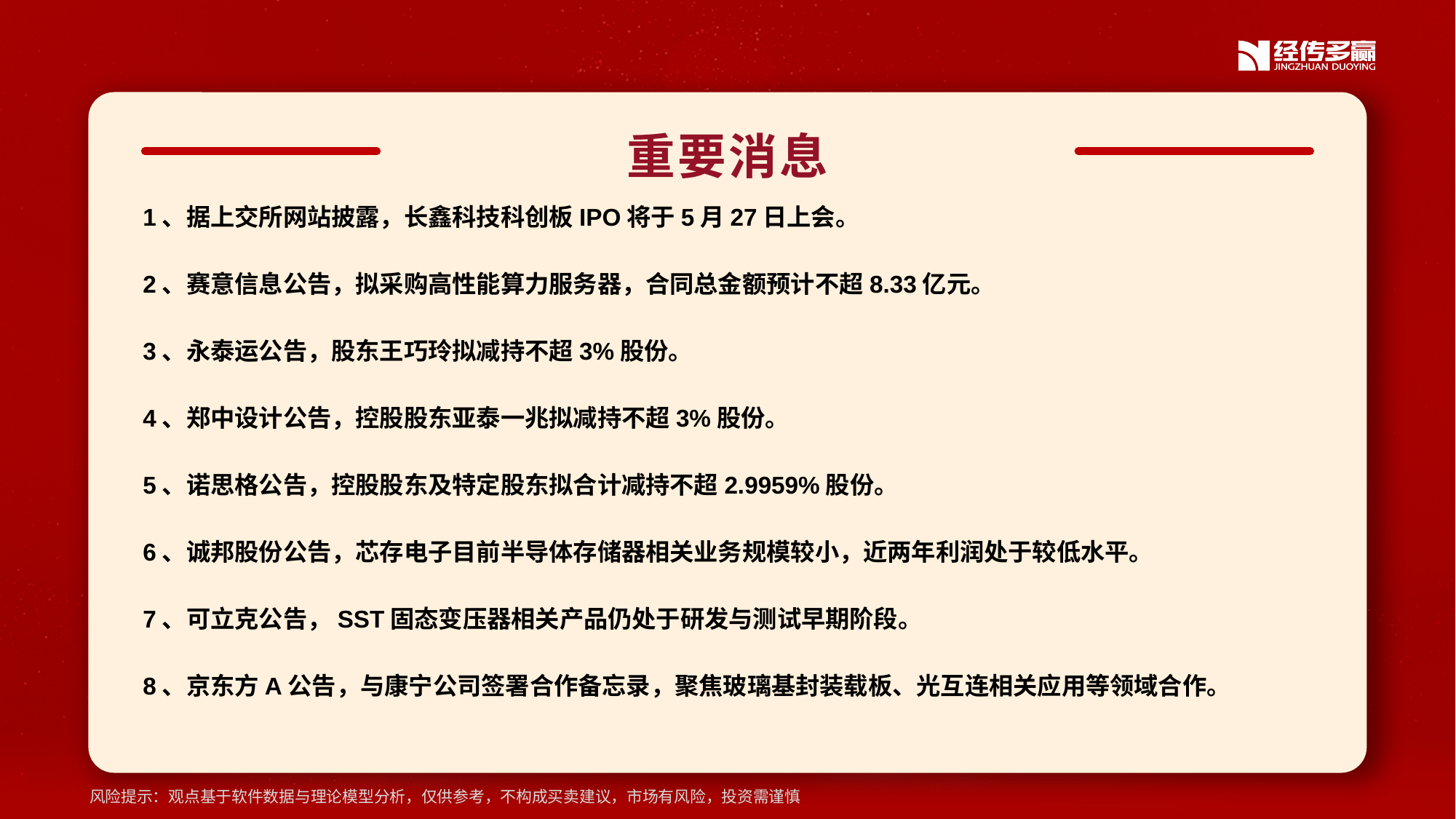

重要消息
1、据上交所网站披露，长鑫科技科创板IPO将于5月27日上会。
2、赛意信息公告，拟采购高性能算力服务器，合同总金额预计不超8.33亿元。
3、永泰运公告，股东王巧玲拟减持不超3%股份。
4、郑中设计公告，控股股东亚泰一兆拟减持不超3%股份。
5、诺思格公告，控股股东及特定股东拟合计减持不超2.9959%股份。
6、诚邦股份公告，芯存电子目前半导体存储器相关业务规模较小，近两年利润处于较低水平。
7、可立克公告，SST固态变压器相关产品仍处于研发与测试早期阶段。
8、京东方A公告，与康宁公司签署合作备忘录，聚焦玻璃基封装载板、光互连相关应用等领域合作。